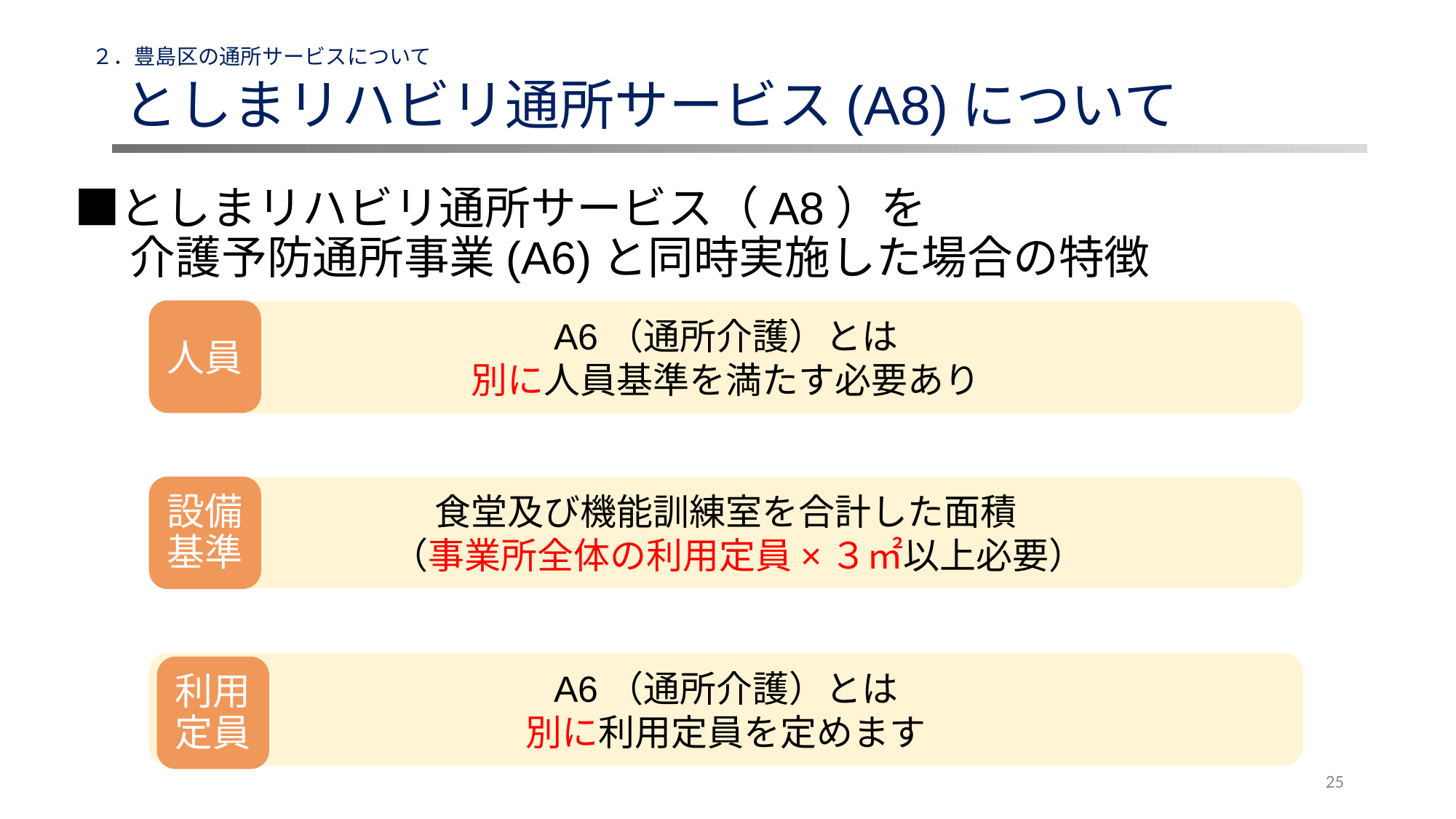

# ２．豊島区の通所サービスについて
としまリハビリ通所サービス(A8)について

　■としまリハビリ通所サービス（A8）を
　　 介護予防通所事業(A6)と同時実施した場合の特徴
人員
A6（通所介護）とは
別に人員基準を満たす必要あり
設備
基準
食堂及び機能訓練室を合計した面積
  （事業所全体の利用定員×３㎡以上必要）
A6（通所介護）とは
別に利用定員を定めます
利用
定員
25